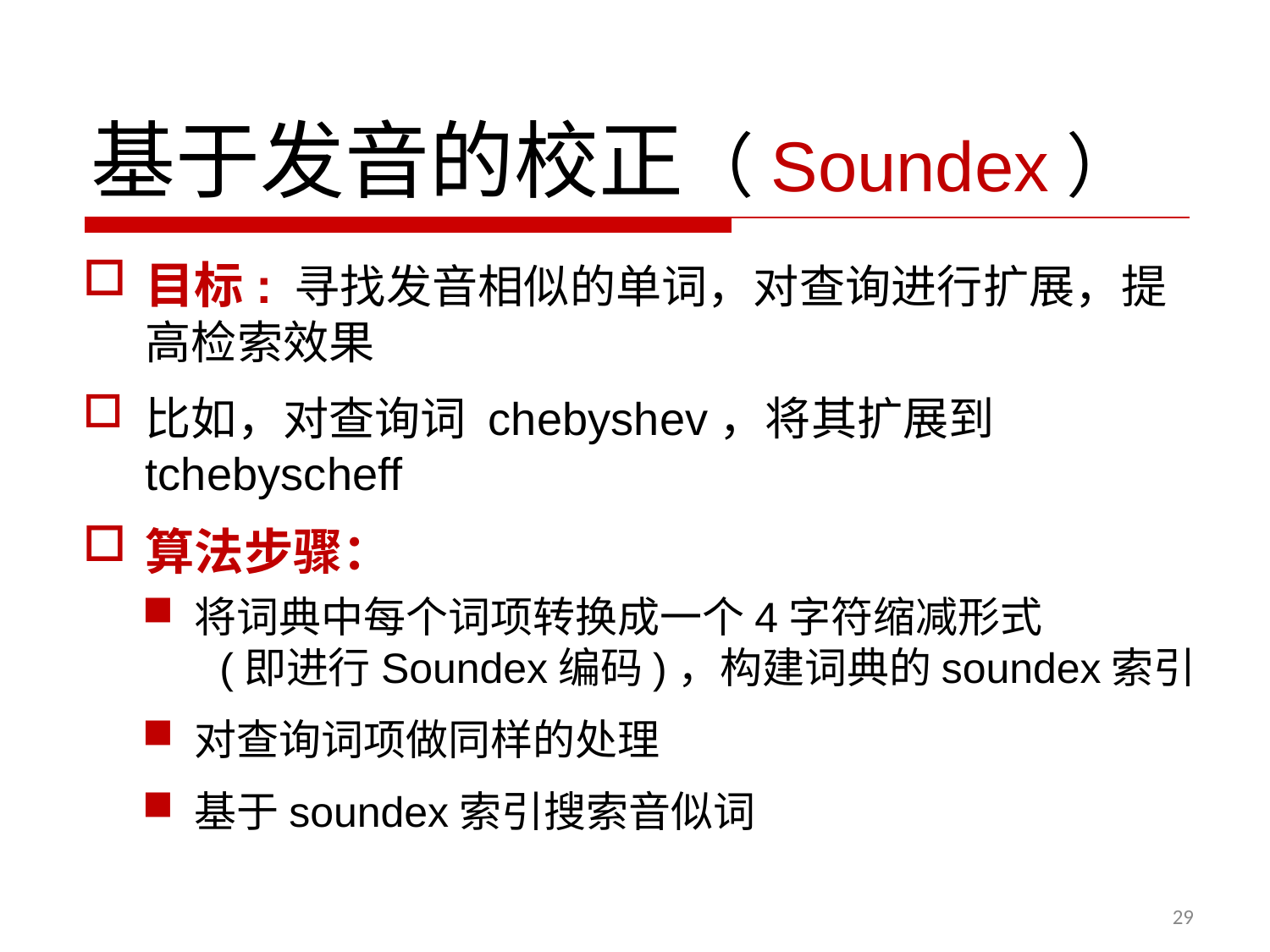

基于发音的校正（Soundex）
目标: 寻找发音相似的单词，对查询进行扩展，提高检索效果
比如，对查询词 chebyshev，将其扩展到 tchebyscheff
算法步骤：
 将词典中每个词项转换成一个4字符缩减形式
    (即进行Soundex编码)，构建词典的soundex索引
 对查询词项做同样的处理
 基于soundex索引搜索音似词
29